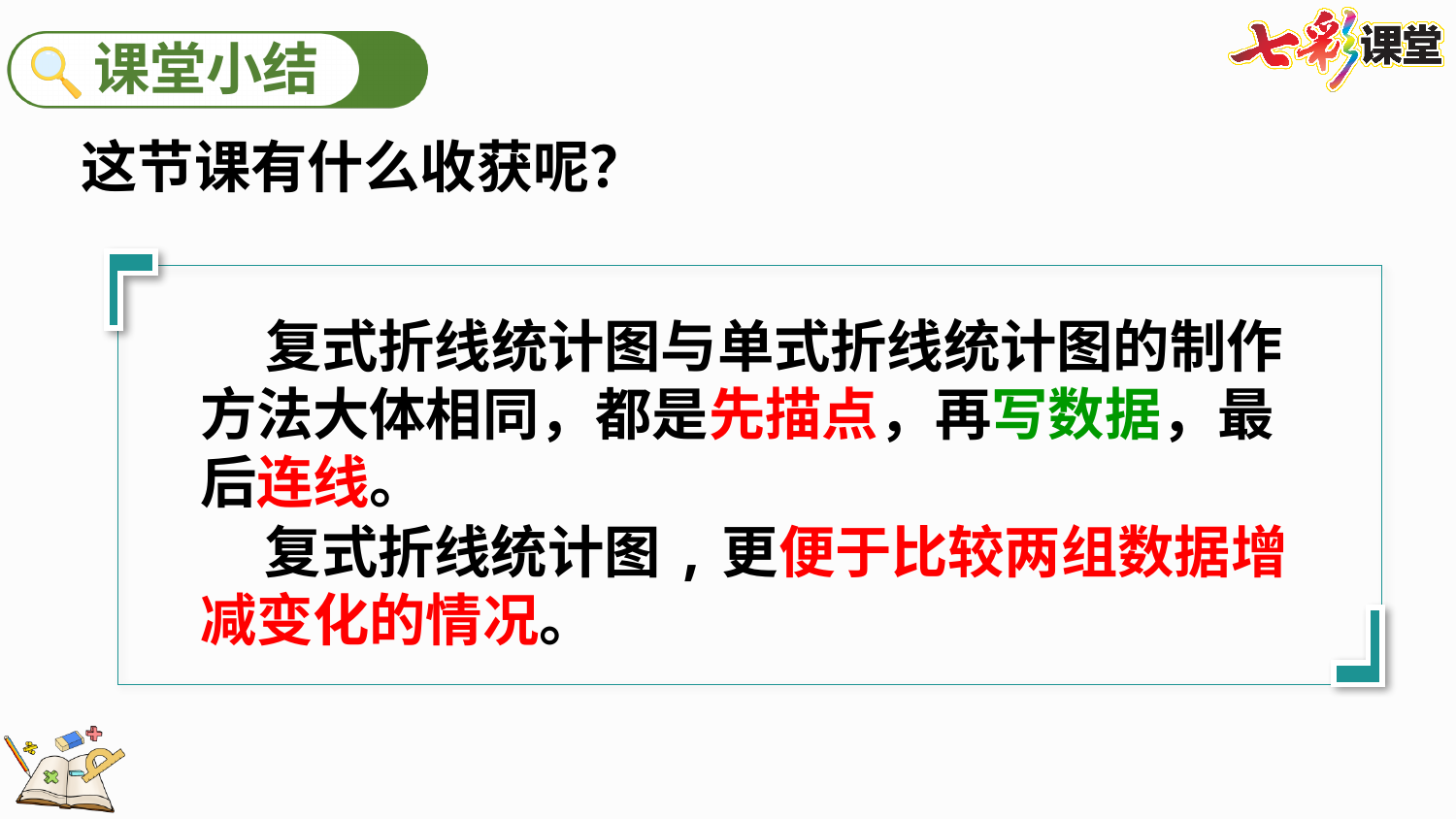

这节课有什么收获呢？

    复式折线统计图与单式折线统计图的制作方法大体相同，都是先描点，再写数据，最后连线。
    复式折线统计图,更便于比较两组数据增减变化的情况。